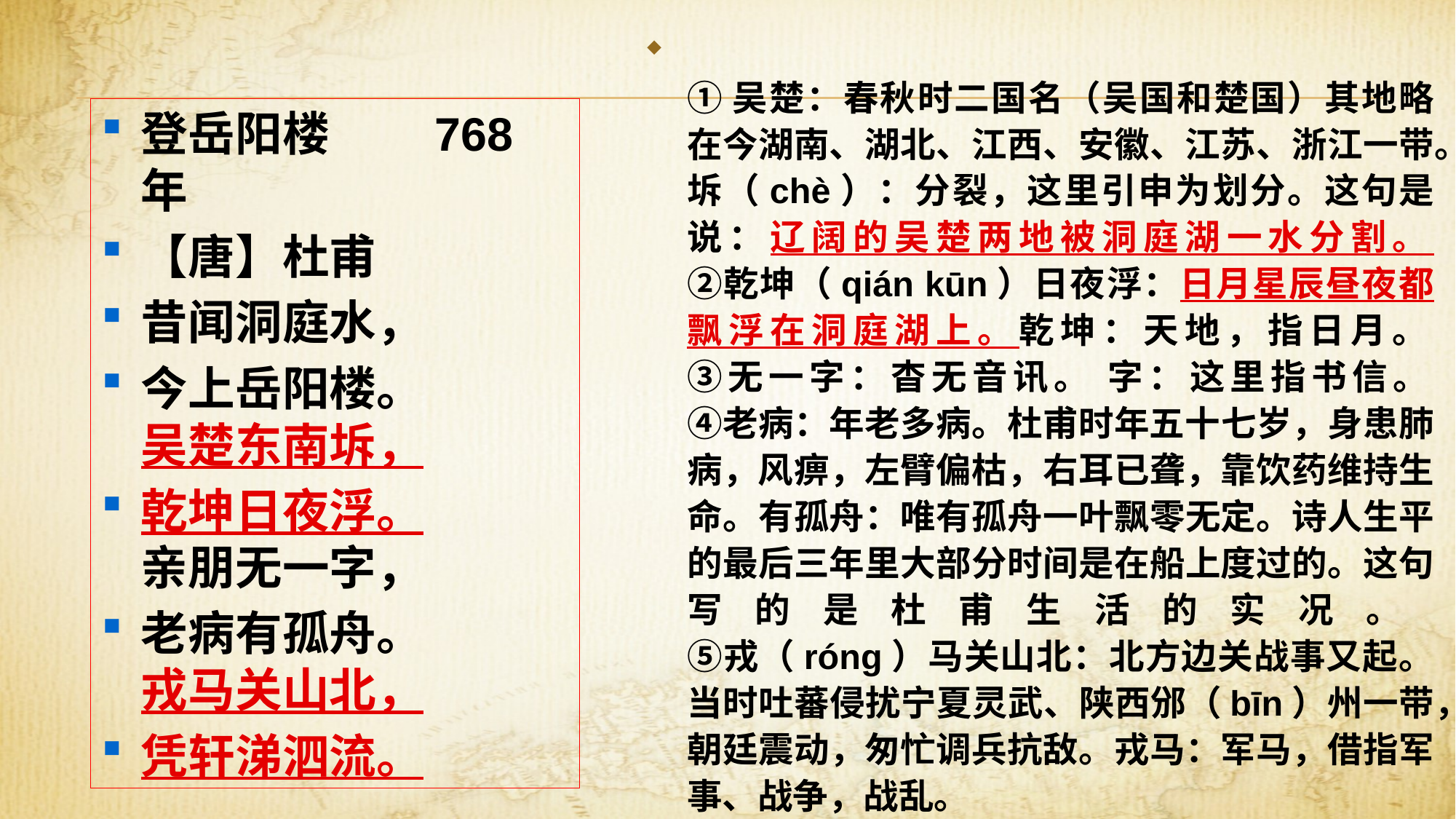

①吴楚：春秋时二国名（吴国和楚国）其地略在今湖南、湖北、江西、安徽、江苏、浙江一带。坼（chè）：分裂，这里引申为划分。这句是说：辽阔的吴楚两地被洞庭湖一水分割。
②乾坤（qián kūn）日夜浮：日月星辰昼夜都飘浮在洞庭湖上。乾坤：天地，指日月。
③无一字：杳无音讯。 字：这里指书信。
④老病：年老多病。杜甫时年五十七岁，身患肺病，风痹，左臂偏枯，右耳已聋，靠饮药维持生命。有孤舟：唯有孤舟一叶飘零无定。诗人生平的最后三年里大部分时间是在船上度过的。这句写的是杜甫生活的实况。
⑤戎（róng）马关山北：北方边关战事又起。当时吐蕃侵扰宁夏灵武、陕西邠（bīn）州一带，朝廷震动，匆忙调兵抗敌。戎马：军马，借指军事、战争，战乱。
登岳阳楼　　768年
【唐】杜甫
昔闻洞庭水，
今上岳阳楼。
吴楚东南坼，
乾坤日夜浮。
亲朋无一字，
老病有孤舟。
戎马关山北，
凭轩涕泗流。